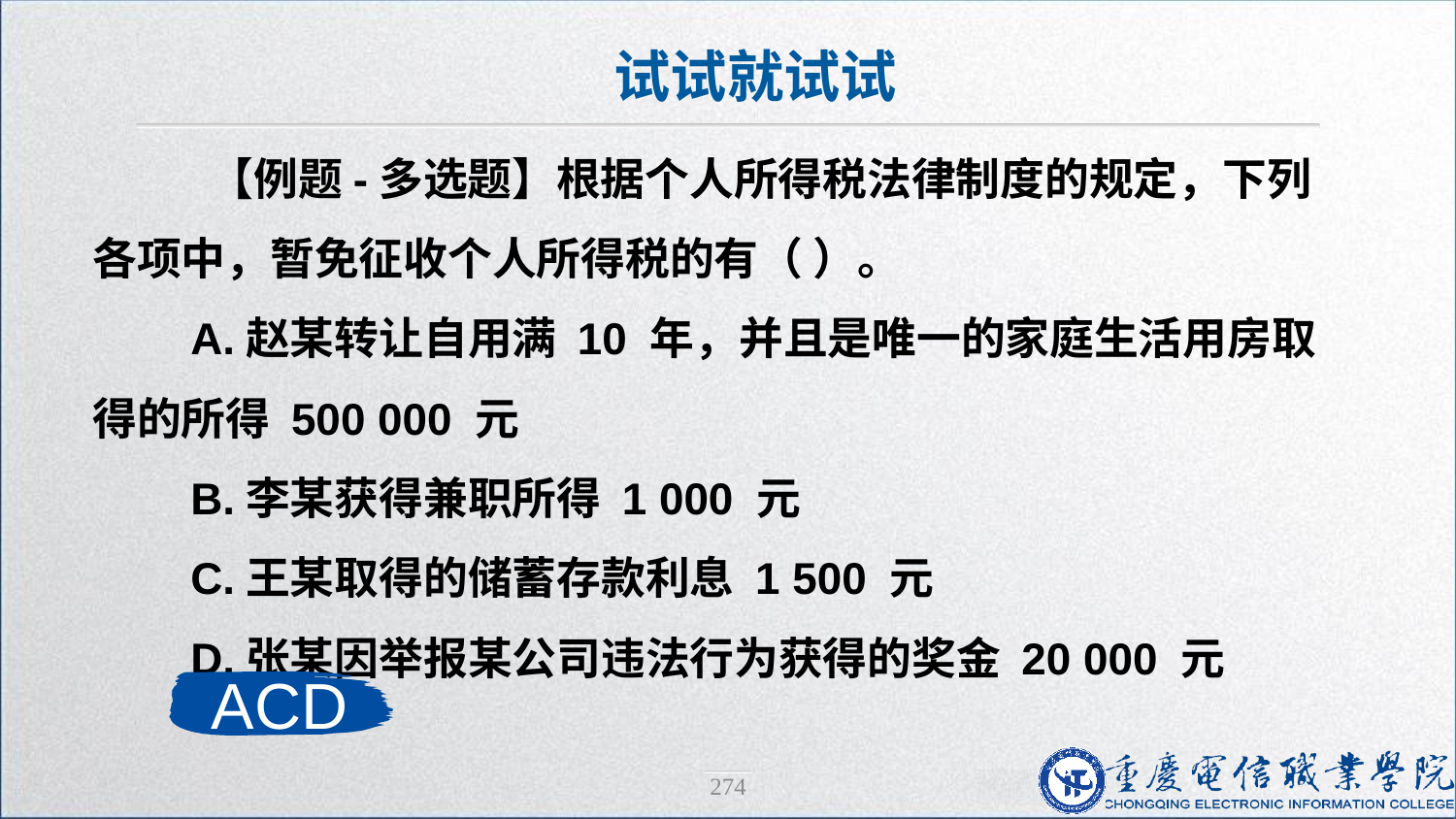

试试就试试
  【例题-多选题】根据个人所得税法律制度的规定，下列各项中，暂免征收个人所得税的有（ ）。
 A.赵某转让自用满 10 年，并且是唯一的家庭生活用房取得的所得 500 000 元
 B.李某获得兼职所得 1 000 元
 C.王某取得的储蓄存款利息 1 500 元
 D.张某因举报某公司违法行为获得的奖金 20 000 元
ACD

274